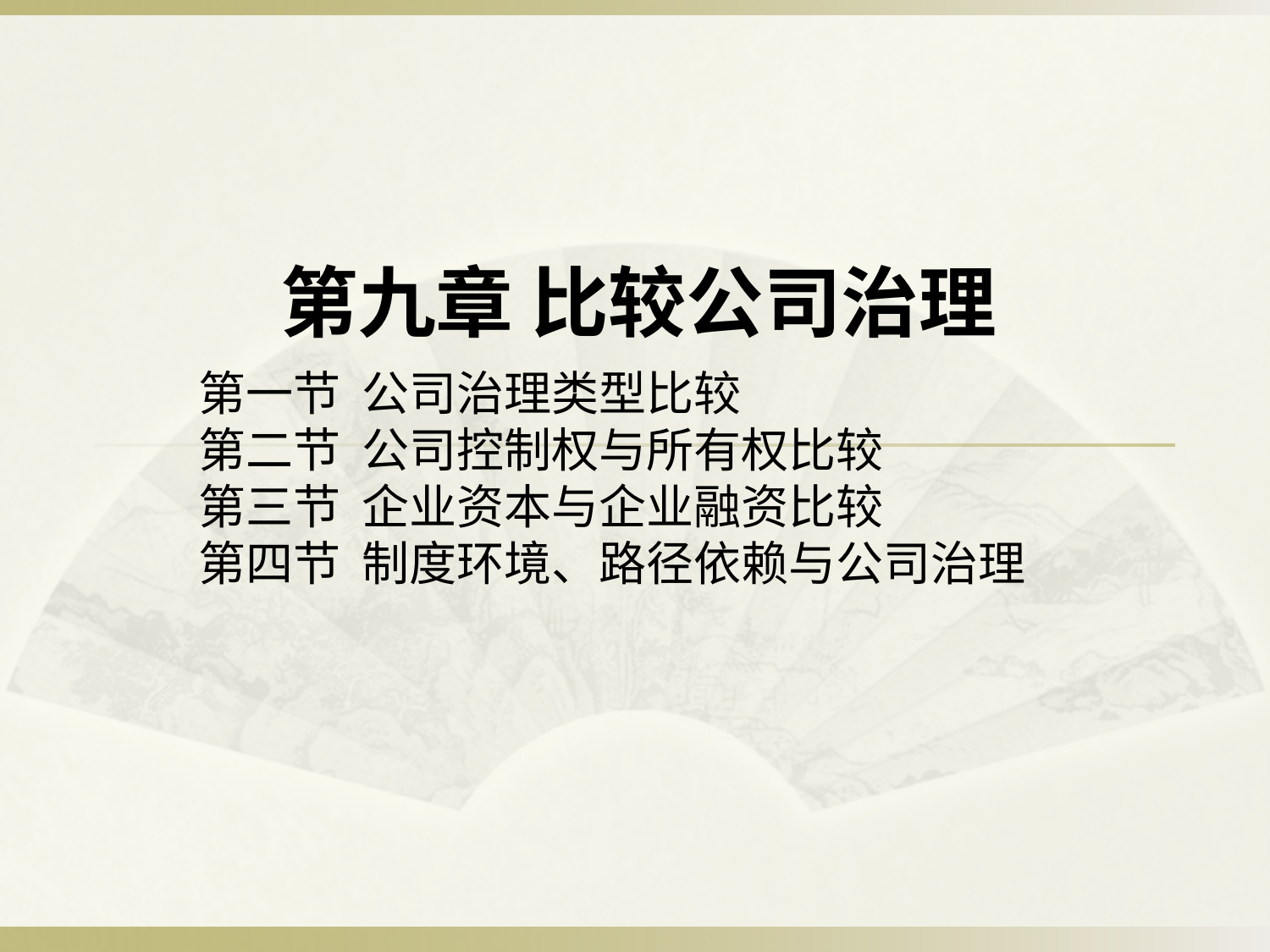

# 第九章 比较公司治理
    第一节  公司治理类型比较
    第二节  公司控制权与所有权比较
    第三节  企业资本与企业融资比较
    第四节  制度环境、路径依赖与公司治理